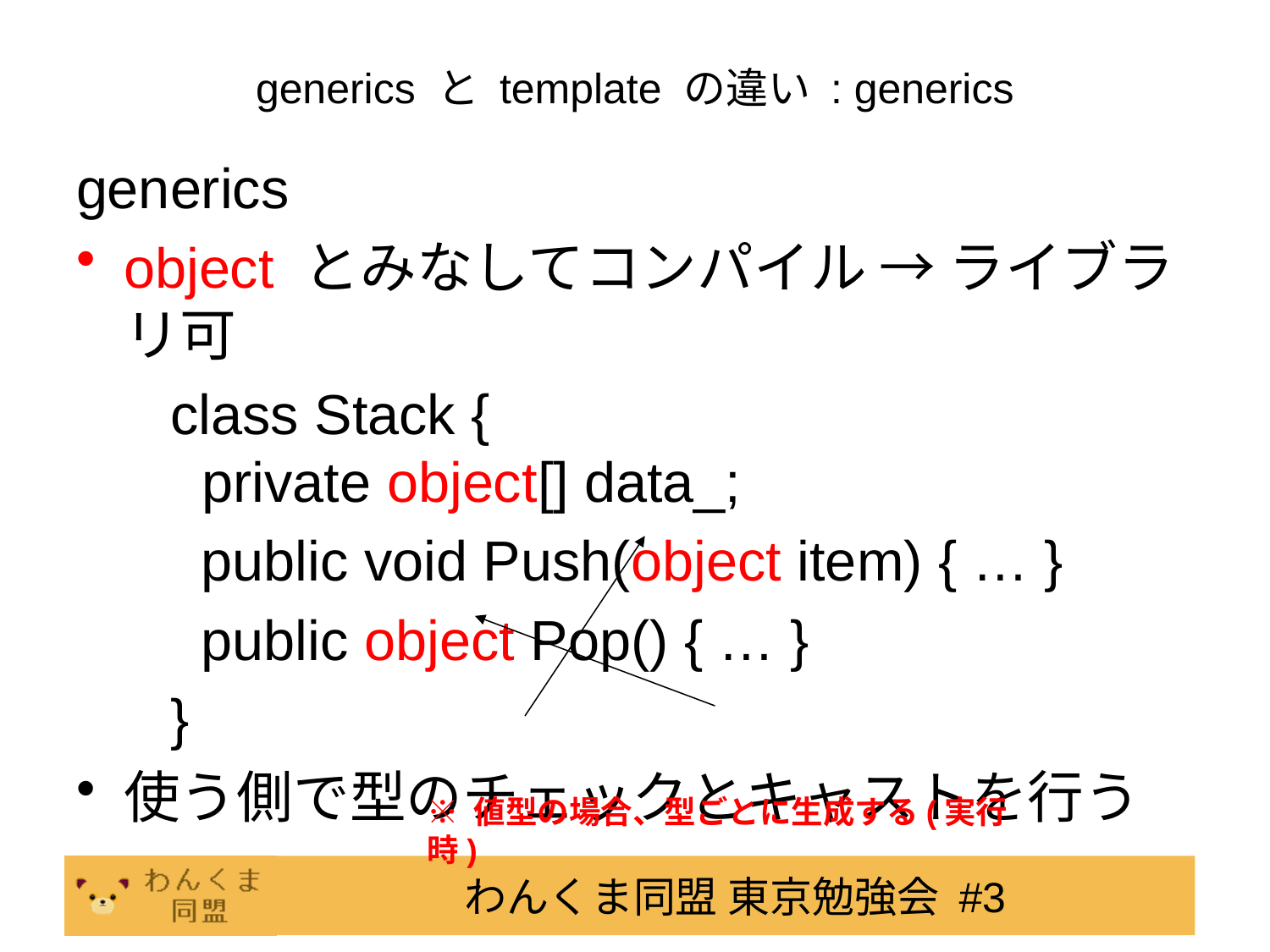

# generics と template の違い : generics
generics
object とみなしてコンパイル → ライブラリ可
      class Stack {
     private object[] data_;
        public void Push(object item) { … }
        public object Pop() { … }
      }
使う側で型のチェックとキャストを行う

※ 値型の場合、型ごとに生成する(実行時)